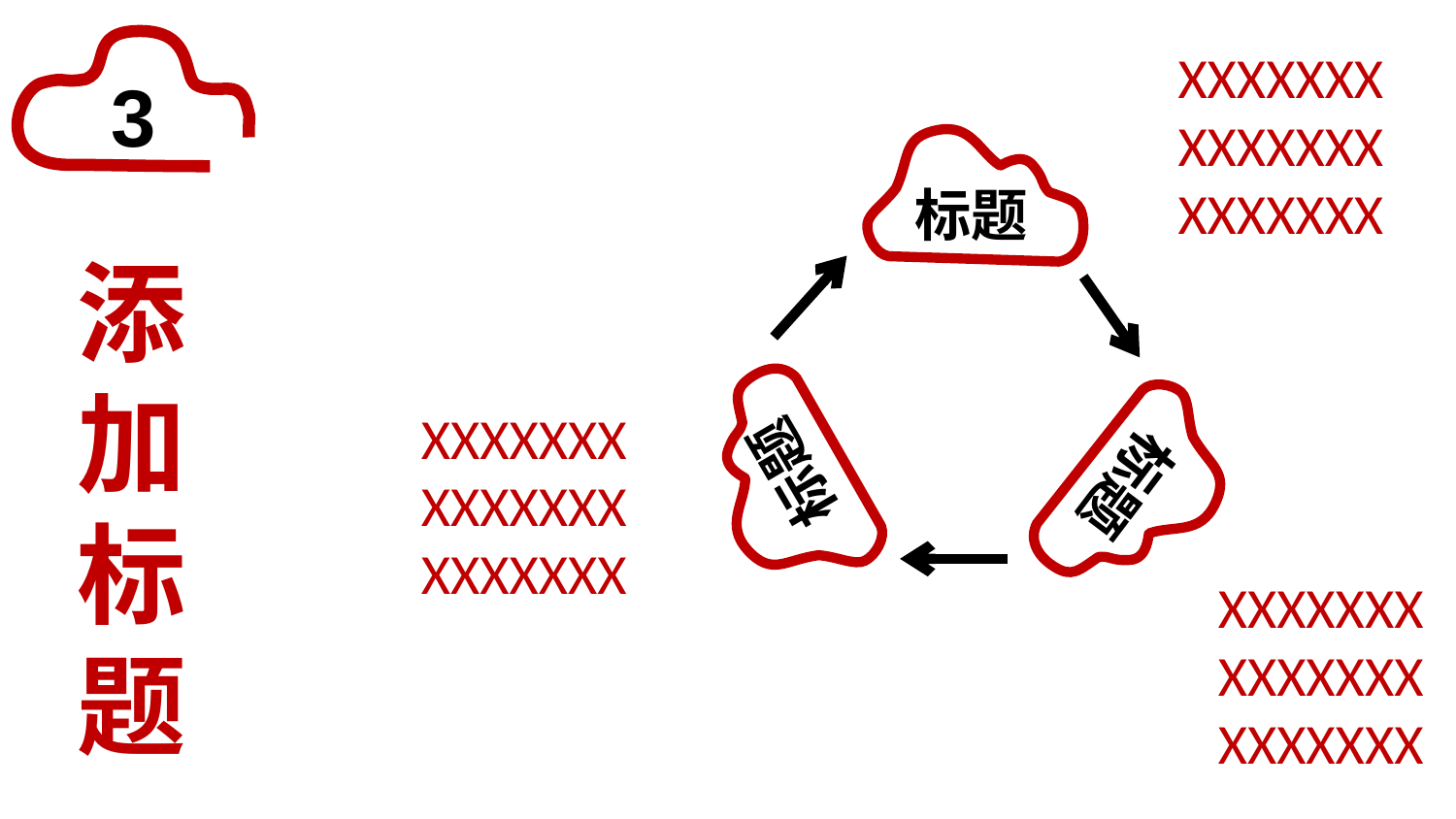

3
XXXXXXXXXXXXXXXXXXXXX

标题
添加标题
XXXXXXXXXXXXXXXXXXXXX

标题

标题
XXXXXXXXXXXXXXXXXXXXX